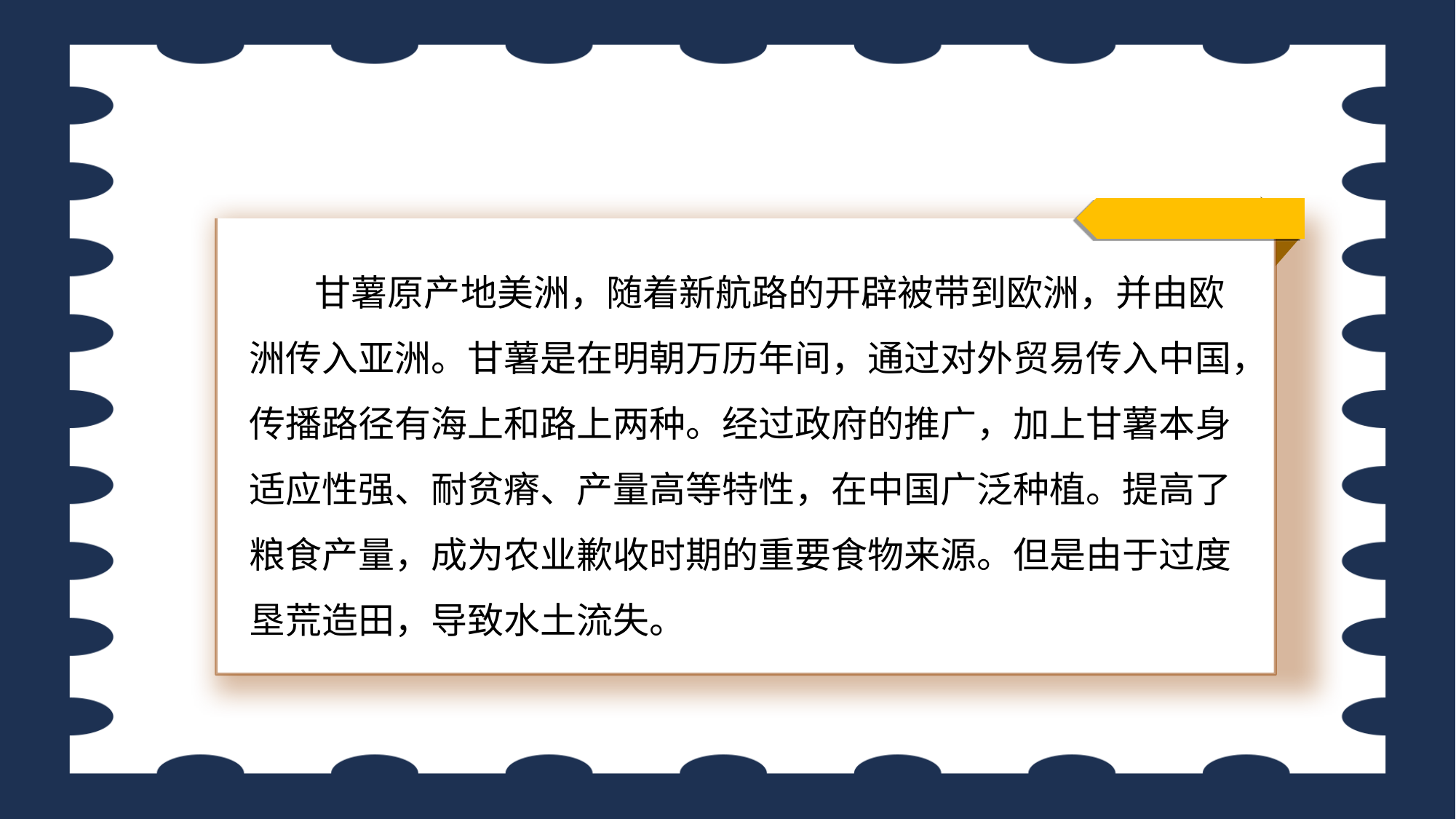

甘薯原产地美洲，随着新航路的开辟被带到欧洲，并由欧洲传入亚洲。甘薯是在明朝万历年间，通过对外贸易传入中国，传播路径有海上和路上两种。经过政府的推广，加上甘薯本身适应性强、耐贫瘠、产量高等特性，在中国广泛种植。提高了粮食产量，成为农业歉收时期的重要食物来源。但是由于过度垦荒造田，导致水土流失。